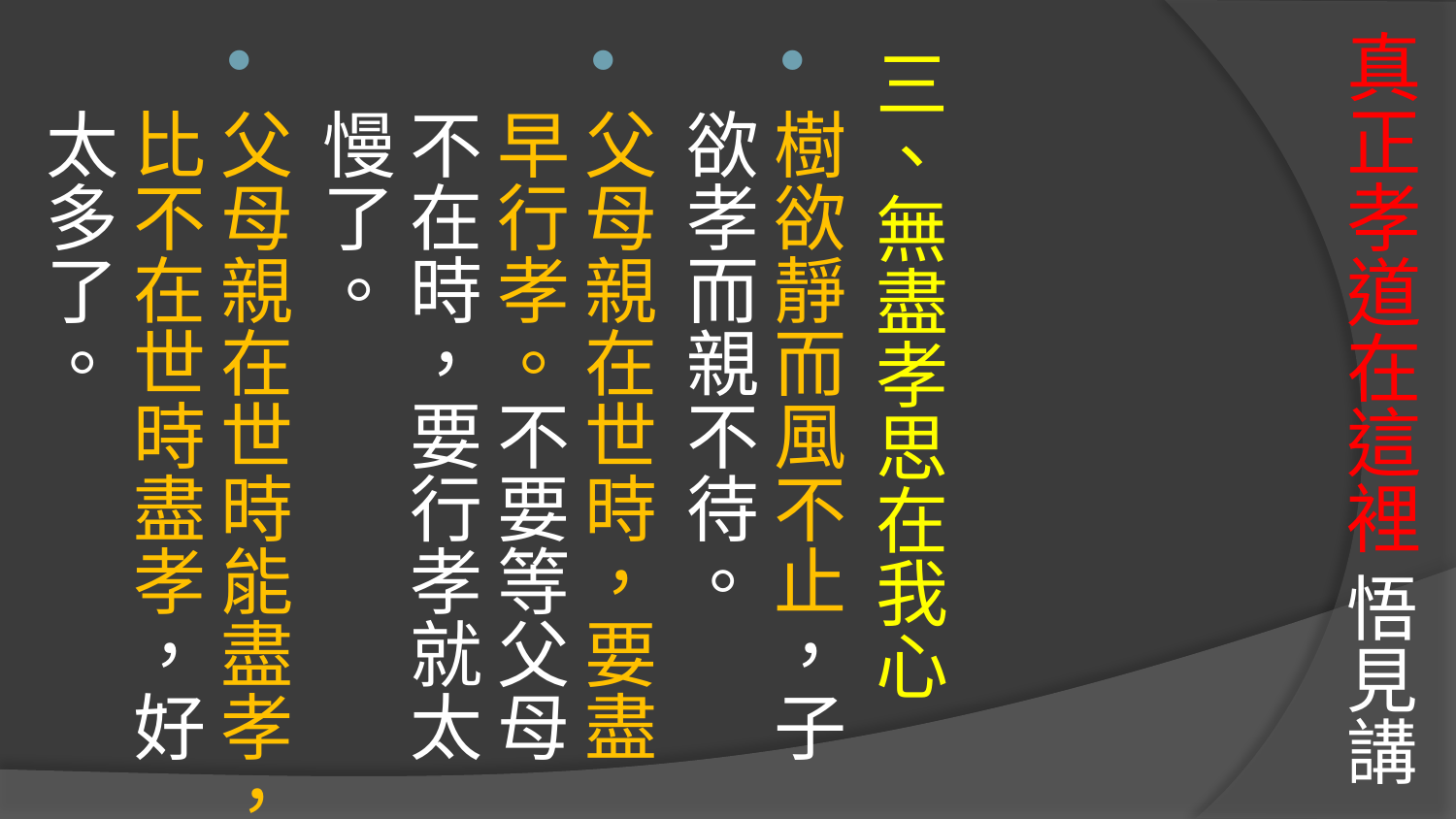

# 真正孝道在這裡 悟見講
三、無盡孝思在我心
樹欲靜而風不止，子欲孝而親不待。
父母親在世時，要盡早行孝。不要等父母不在時，要行孝就太慢了。
父母親在世時能盡孝，比不在世時盡孝，好太多了。